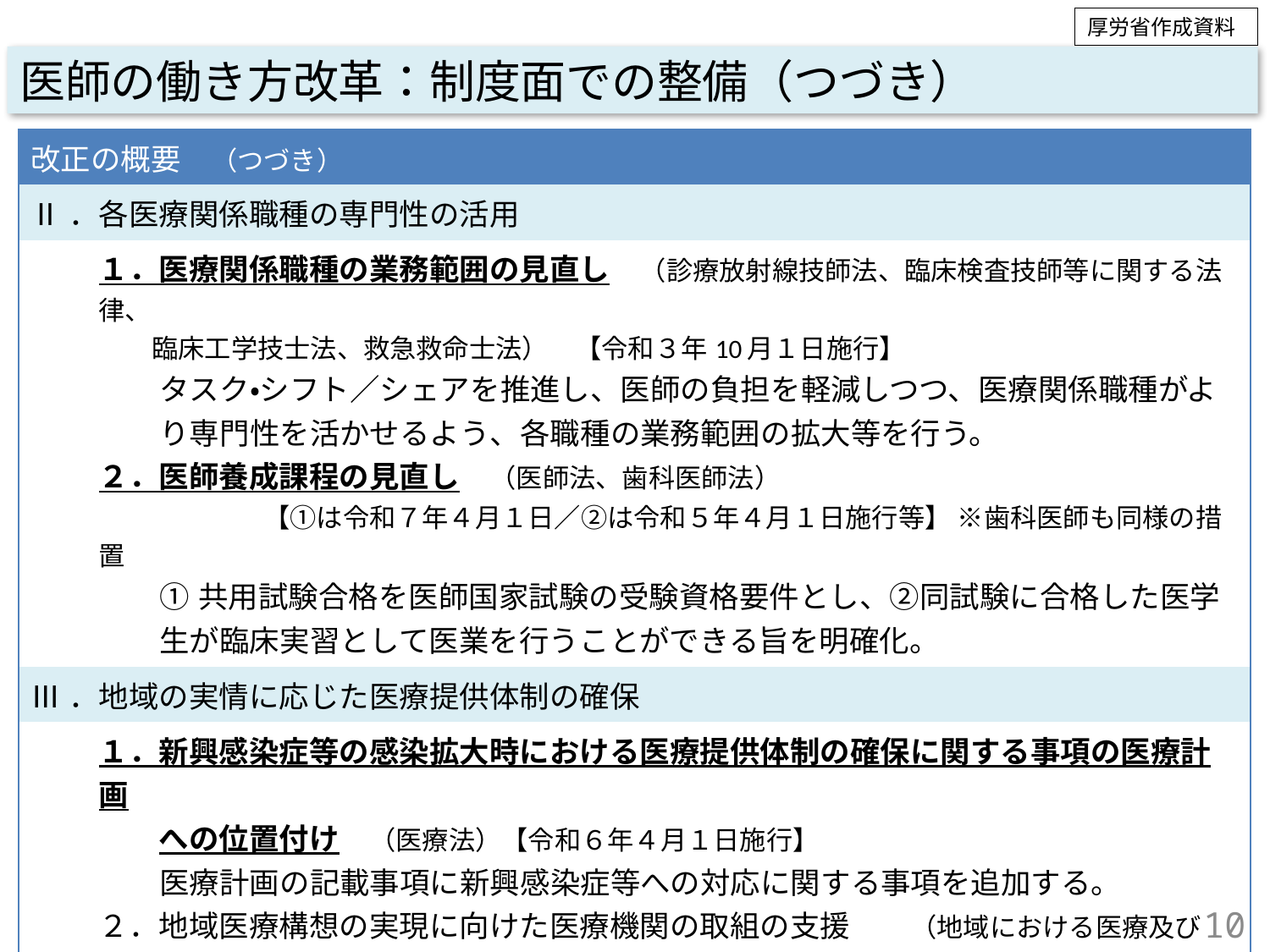

厚労省作成資料
医師の働き方改革：制度面での整備（つづき）
| 改正の概要　（つづき） |  |
| --- | --- |
| Ⅱ． | 各医療関係職種の専門性の活用 |
|  | １．医療関係職種の業務範囲の見直し　（診療放射線技師法、臨床検査技師等に関する法律、 　　臨床工学技士法、救急救命士法）　【令和３年10月１日施行】 タスク・シフト／シェアを推進し、医師の負担を軽減しつつ、医療関係職種がより専門性を活かせるよう、各職種の業務範囲の拡大等を行う。 ２．医師養成課程の見直し　（医師法、歯科医師法） 　　　　　　 【①は令和７年４月１日／②は令和５年４月１日施行等】 ※歯科医師も同様の措置 ①共用試験合格を医師国家試験の受験資格要件とし、②同試験に合格した医学生が臨床実習として医業を行うことができる旨を明確化。 |
| Ⅲ． | 地域の実情に応じた医療提供体制の確保 |
|  | １．新興感染症等の感染拡大時における医療提供体制の確保に関する事項の医療計画 　　への位置付け　（医療法）【令和６年４月１日施行】 医療計画の記載事項に新興感染症等への対応に関する事項を追加する。 ２．地域医療構想の実現に向けた医療機関の取組の支援　　（地域における医療及び 　　介護の総合的な確保の促進に関する法律）【令和３年４月１日施行】 令和２年度に創設した「病床機能再編支援事業」を地域医療介護総合確保基金に位置付け、当該事業については国が全額を負担することとするほか、再編を行う医療機関に対する税制優遇措置を講じる。 |
| Ⅳ． | その他　　持ち分の定めのない医療法人への移行計画認定制度の延長　【公布日施行】 |

10